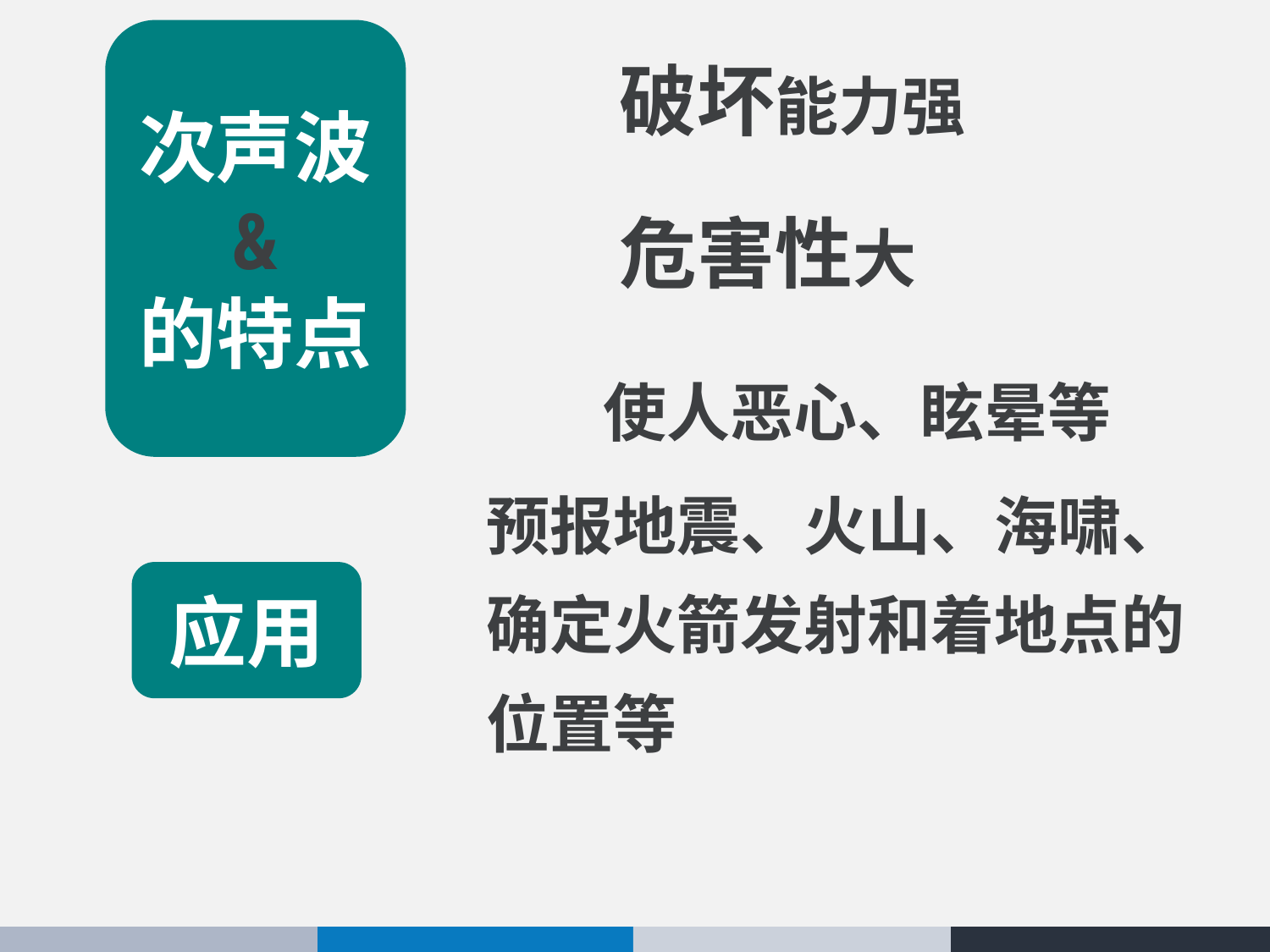

破坏能力强
次声波
&
的特点
危害性大
使人恶心、眩晕等
预报地震、火山、海啸、确定火箭发射和着地点的位置等

应用